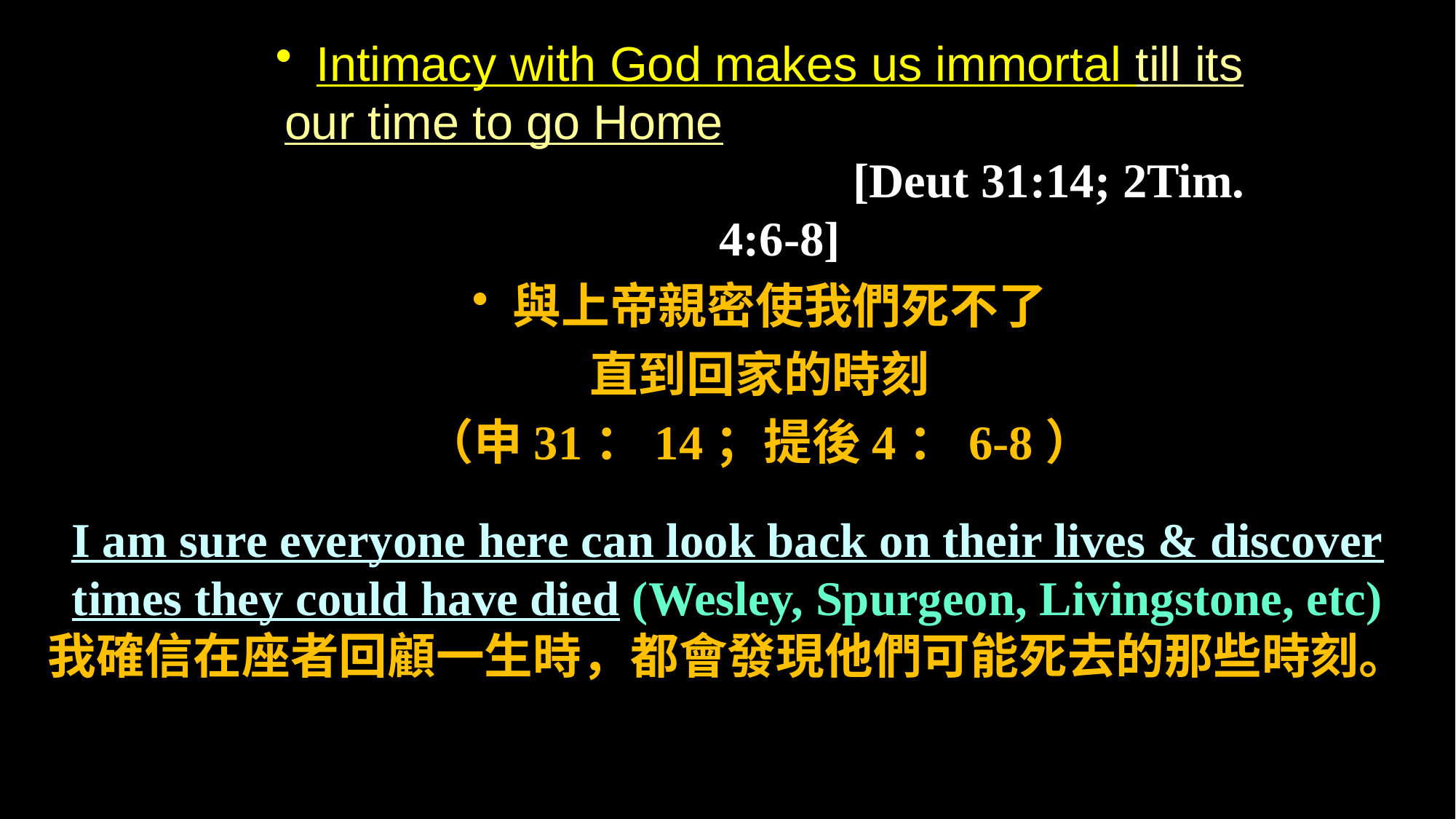

Intimacy with God makes us immortal till its our time to go Home                                                                                  [Deut 31:14; 2Tim. 4:6-8]
與上帝親密使我們死不了
直到回家的時刻
（申31：14；提後4：6-8）
# I am sure everyone here can look back on their lives & discover times they could have died (Wesley, Spurgeon, Livingstone, etc) 我確信在座者回顧一生時，都會發現他們可能死去的那些時刻。